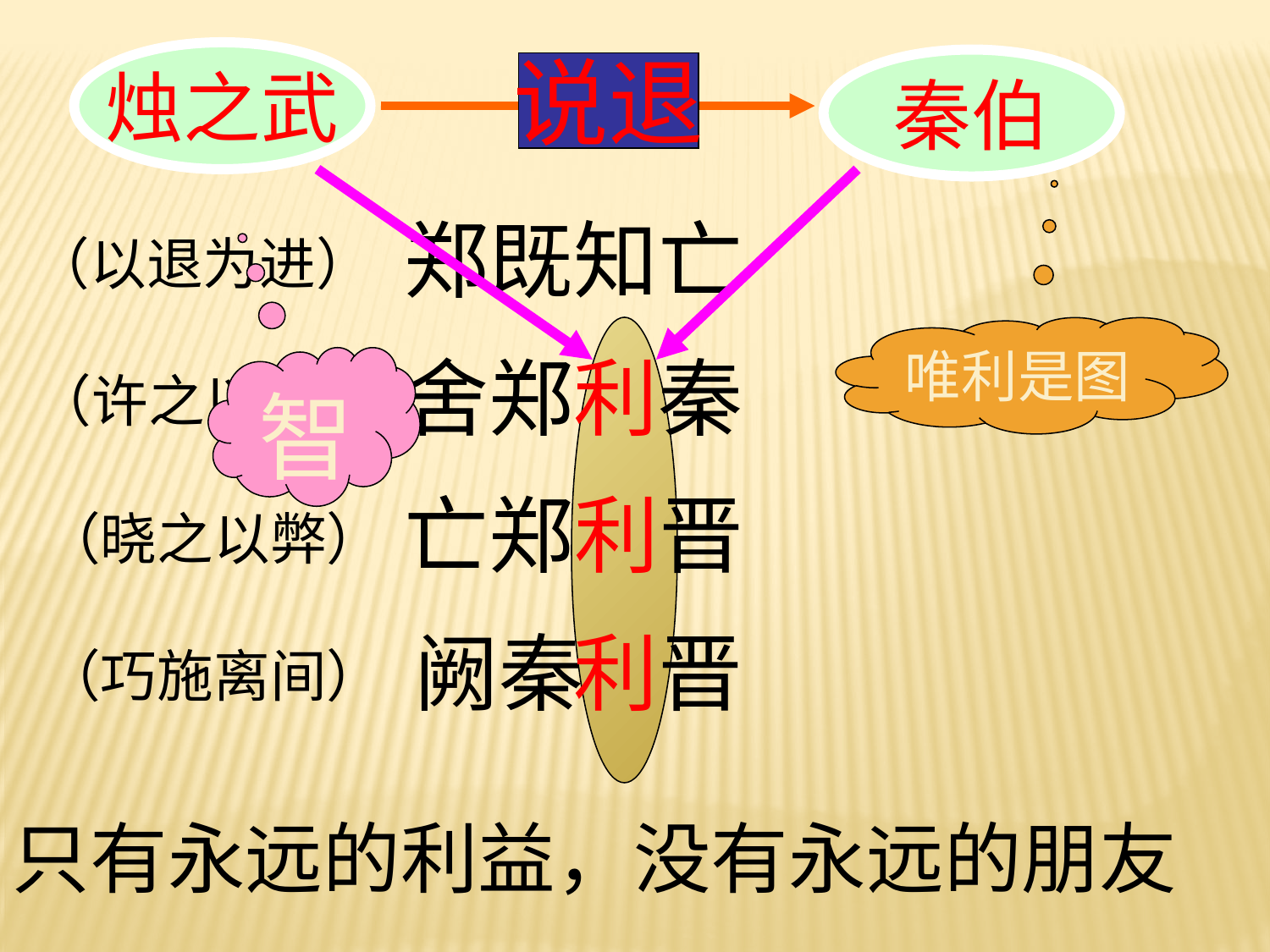

烛之武
秦伯
说退

郑既知亡
（以退为进）

唯利是图
舍郑
利秦
智
（许之以利）
亡郑
利晋
（晓之以弊）
阙秦
利晋
（巧施离间）
只有永远的利益，没有永远的朋友